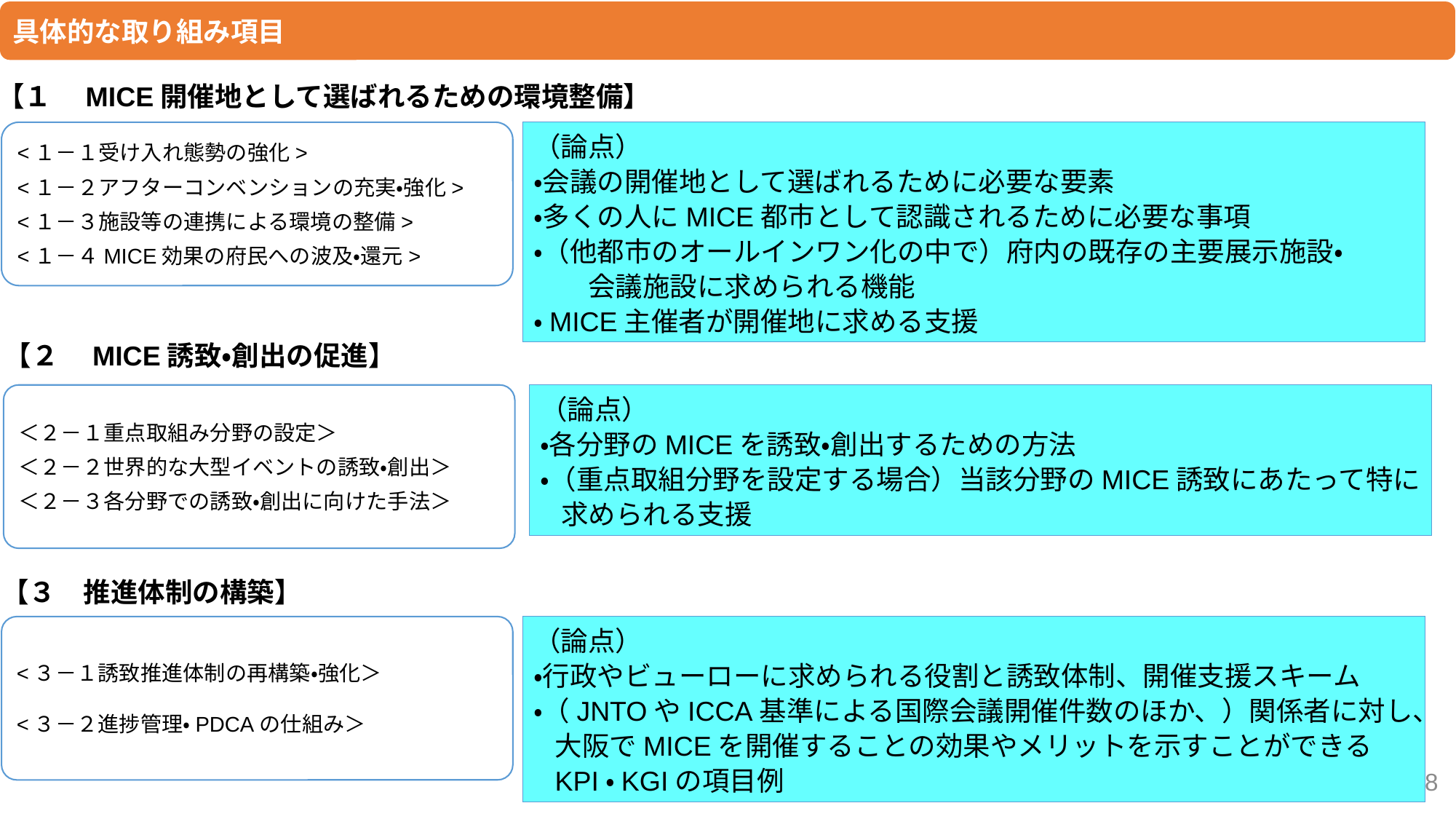

具体的な取り組み項目
【１　MICE開催地として選ばれるための環境整備】
<１－１受け入れ態勢の強化>
<１－２アフターコンベンションの充実・強化>
<１－３施設等の連携による環境の整備>
<１－４MICE効果の府民への波及・還元>
（論点）
・会議の開催地として選ばれるために必要な要素
・多くの人にMICE都市として認識されるために必要な事項
・（他都市のオールインワン化の中で）府内の既存の主要展示施設・
　　会議施設に求められる機能
・MICE主催者が開催地に求める支援
【２　MICE誘致・創出の促進】
＜２－１重点取組み分野の設定＞
＜２－２世界的な大型イベントの誘致・創出＞
＜２－３各分野での誘致・創出に向けた手法＞
（論点）
・各分野のMICEを誘致・創出するための方法
・（重点取組分野を設定する場合）当該分野のMICE誘致にあたって特に求められる支援
【３　推進体制の構築】
<３－１誘致推進体制の再構築・強化＞

<３－２進捗管理・PDCAの仕組み＞
（論点）
・行政やビューローに求められる役割と誘致体制、開催支援スキーム
・（JNTOやICCA基準による国際会議開催件数のほか、）関係者に対し、大阪でMICEを開催することの効果やメリットを示すことができるKPI・KGIの項目例
8